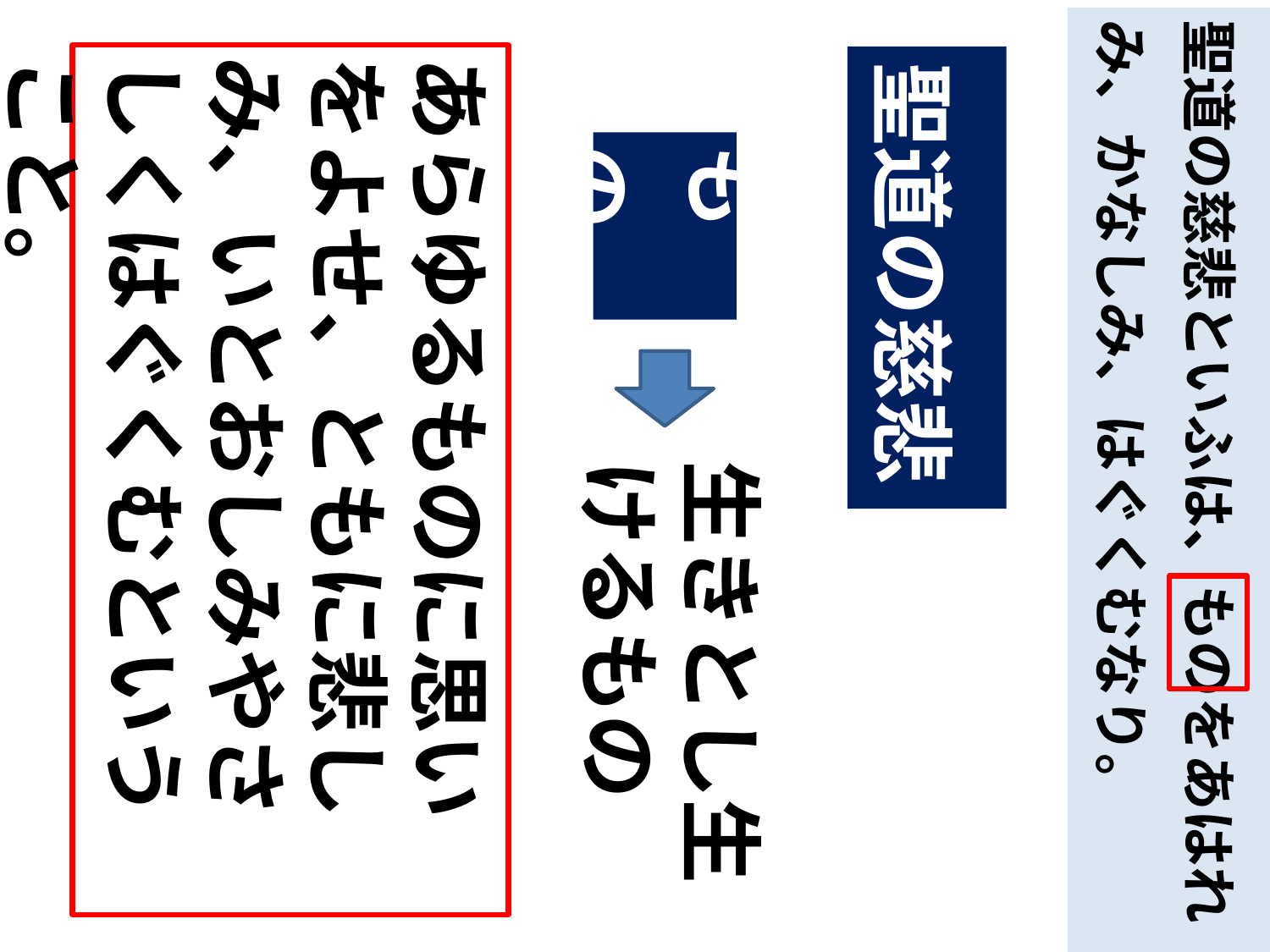

聖道の慈悲といふは、ものをあはれみ、かなしみ、はぐくむなり。
あらゆるものに思いをよせ、ともに悲しみ、いとおしみやさしくはぐくむということ。
聖道の慈悲
もの

生きとし生けるもの